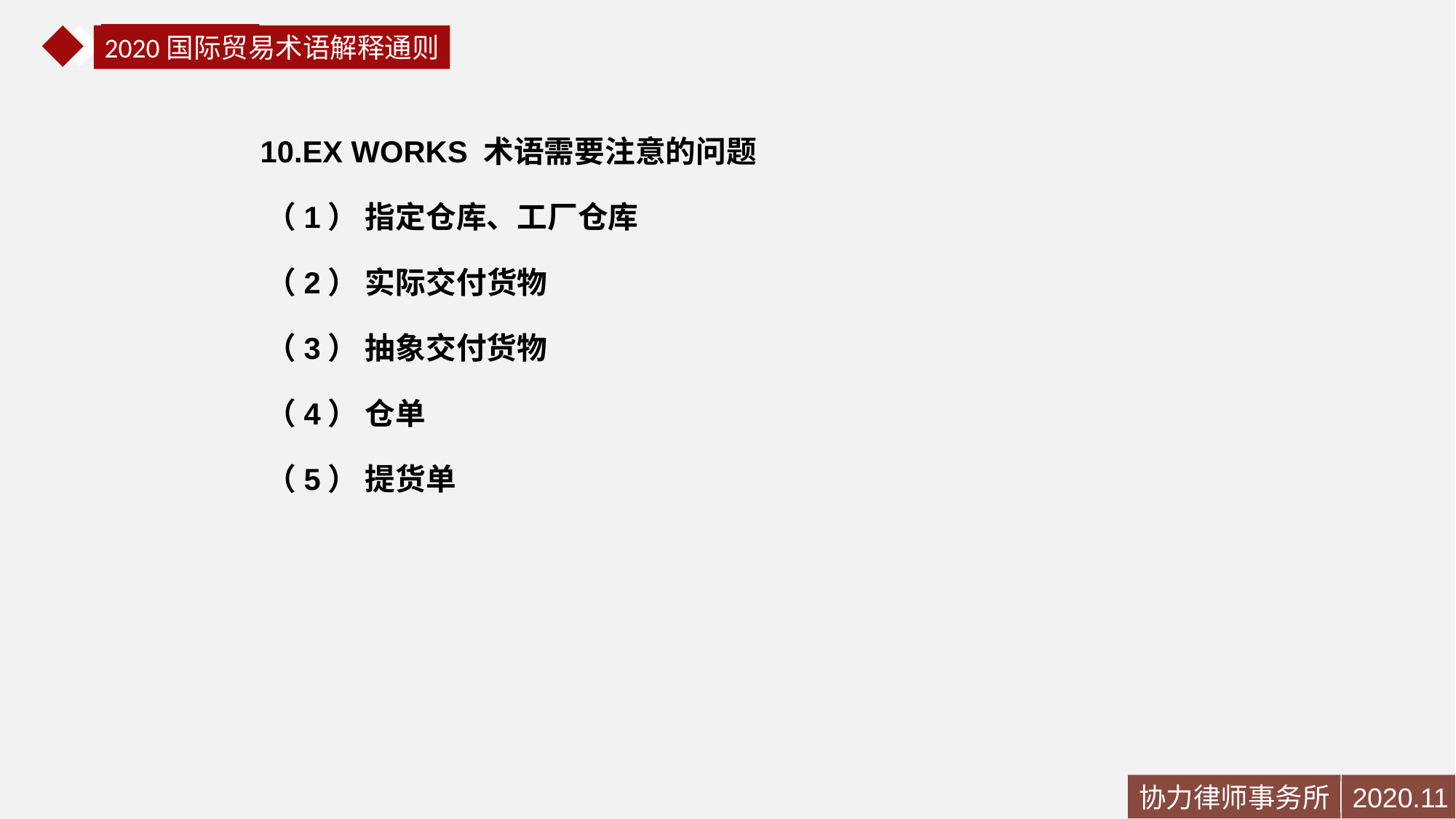

国际贸易法

2020国际贸易术语解释通则

 10.EX WORKS 术语需要注意的问题

 （1） 指定仓库、工厂仓库

 （2） 实际交付货物

 （3） 抽象交付货物

 （4） 仓单

 （5） 提货单

协力律师事务所
2020.11